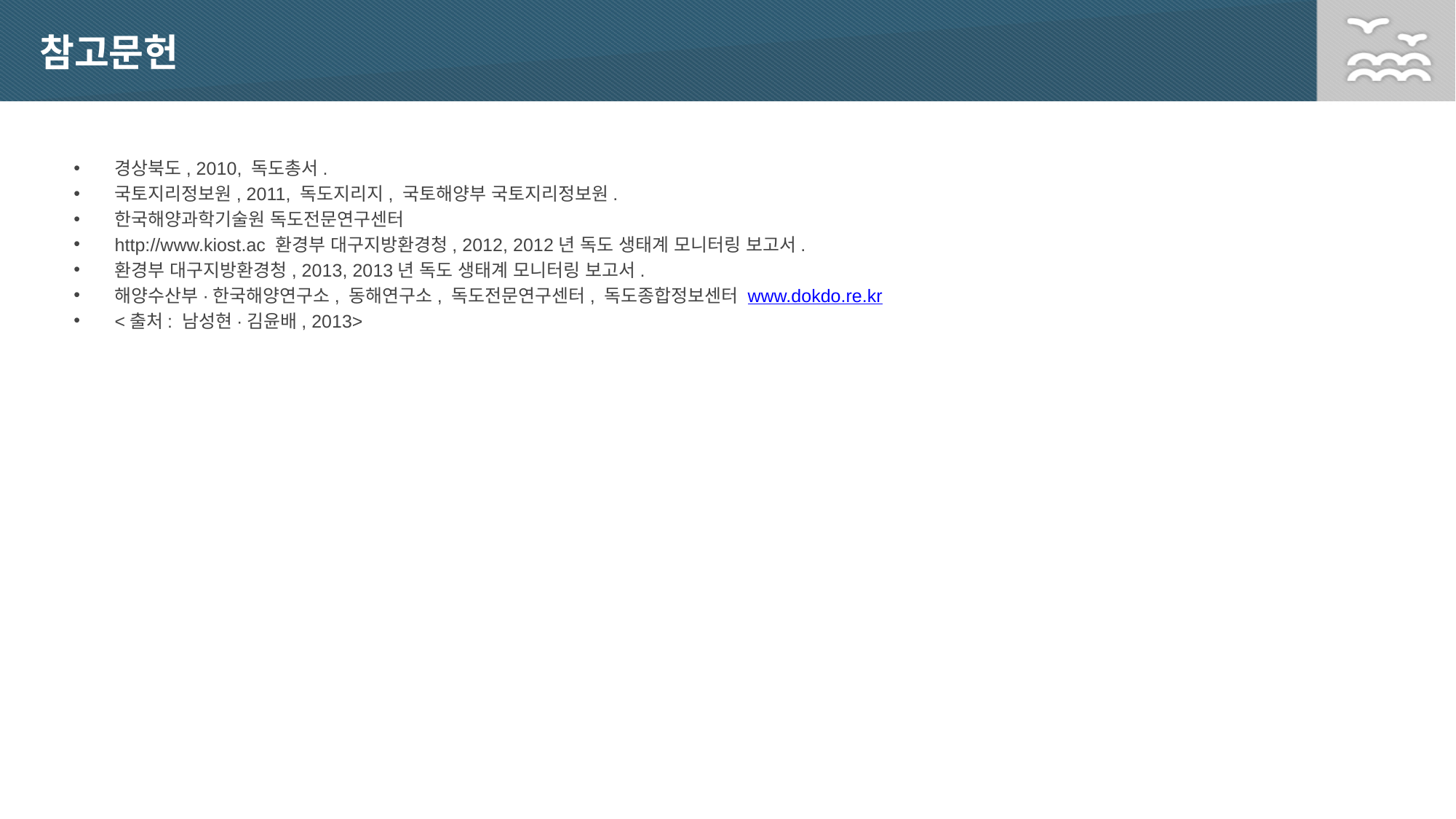

# 참고문헌
경상북도, 2010, 독도총서.
국토지리정보원, 2011, 독도지리지, 국토해양부 국토지리정보원.
한국해양과학기술원 독도전문연구센터
http://www.kiost.ac 환경부 대구지방환경청, 2012, 2012년 독도 생태계 모니터링 보고서.
환경부 대구지방환경청, 2013, 2013년 독도 생태계 모니터링 보고서.
해양수산부·한국해양연구소, 동해연구소, 독도전문연구센터, 독도종합정보센터 www.dokdo.re.kr
<출처: 남성현·김윤배, 2013>